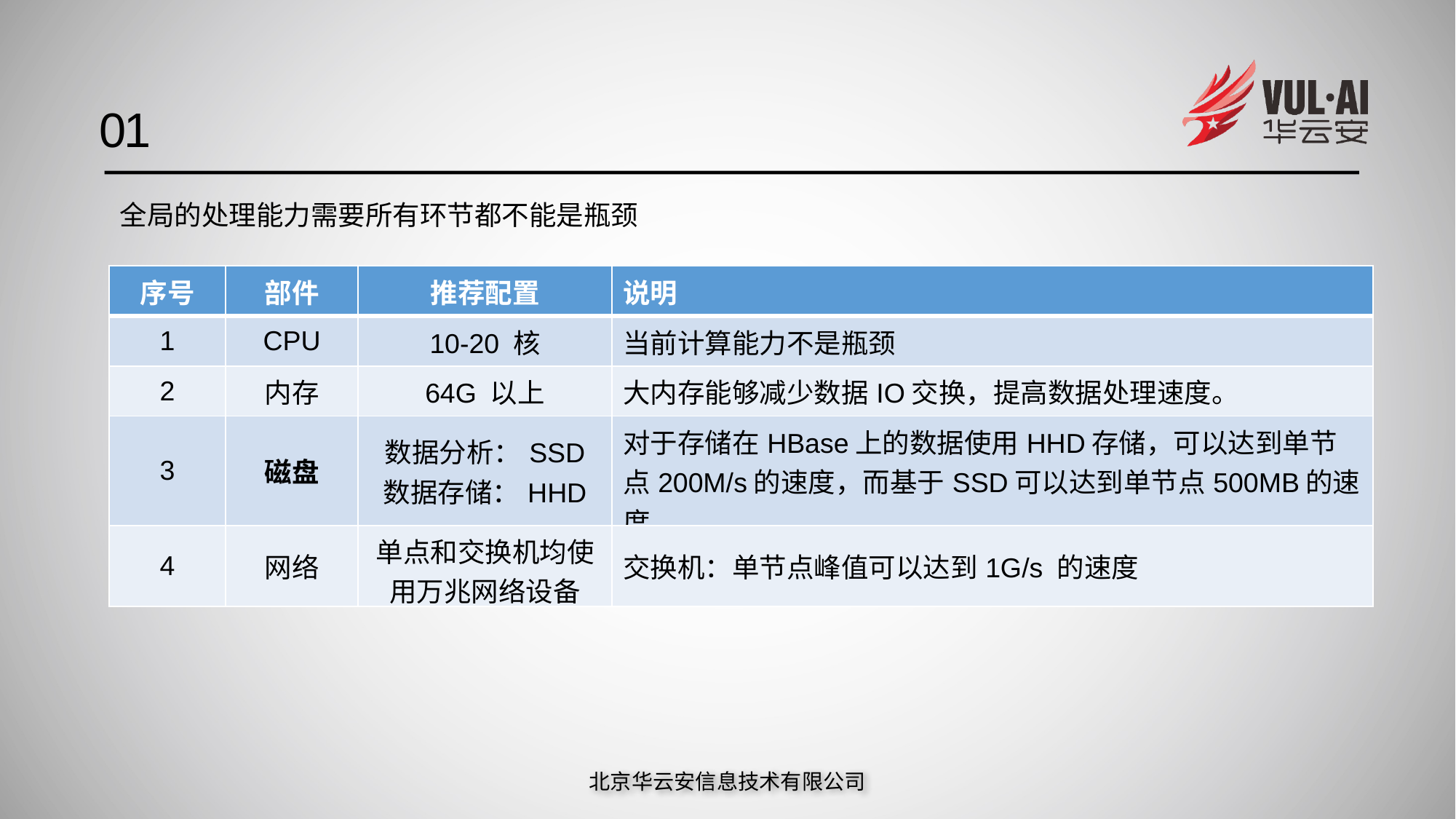

01

全局的处理能力需要所有环节都不能是瓶颈
| 序号 | 部件 | 推荐配置 | 说明 |
| --- | --- | --- | --- |
| 1 | CPU | 10-20 核 | 当前计算能力不是瓶颈 |
| 2 | 内存 | 64G 以上 | 大内存能够减少数据IO交换，提高数据处理速度。 |
| 3 | 磁盘 | 数据分析：SSD 数据存储：HHD | 对于存储在HBase上的数据使用HHD存储，可以达到单节点200M/s的速度，而基于SSD可以达到单节点500MB的速度。 |
| 4 | 网络 | 单点和交换机均使用万兆网络设备 | 交换机：单节点峰值可以达到1G/s 的速度 |

北京华云安信息技术有限公司
30